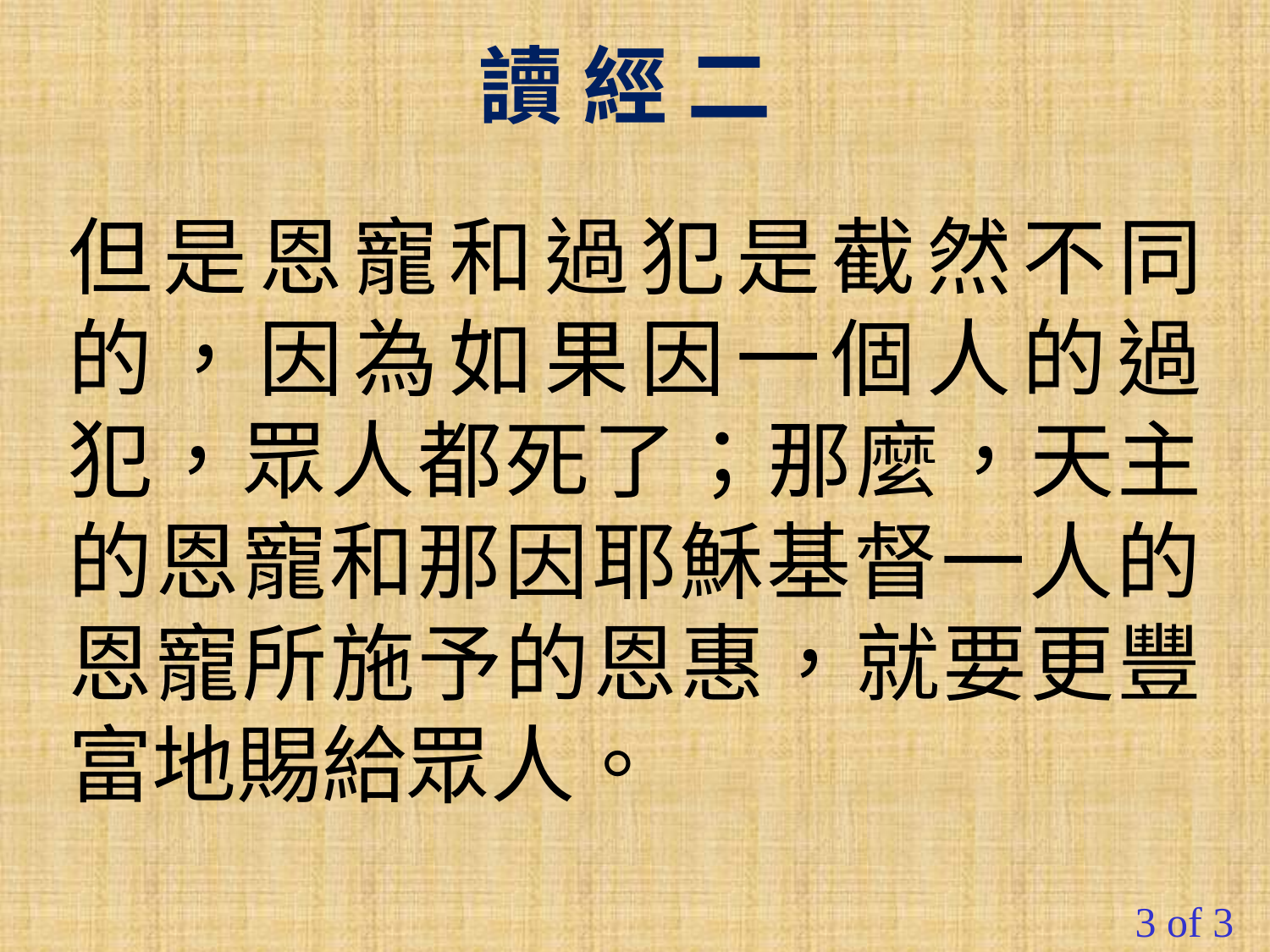

讀 經 二

但是恩寵和過犯是截然不同的，因為如果因一個人的過犯，眾人都死了；那麼，天主的恩寵和那因耶穌基督一人的恩寵所施予的恩惠，就要更豐富地賜給眾人。

3 of 3